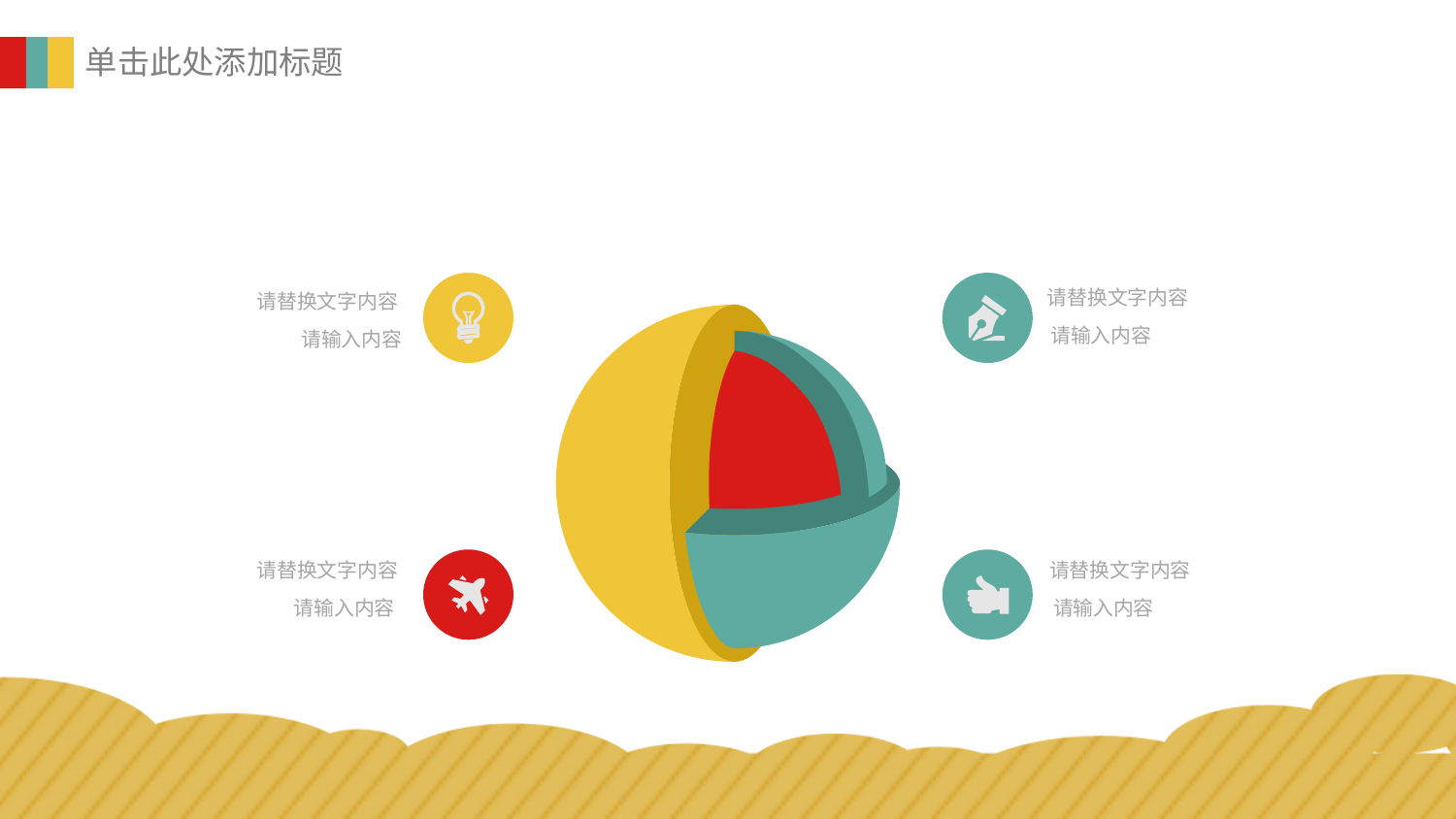

请替换文字内容
请输入内容

请替换文字内容
请输入内容

请替换文字内容
请输入内容
请替换文字内容
请输入内容